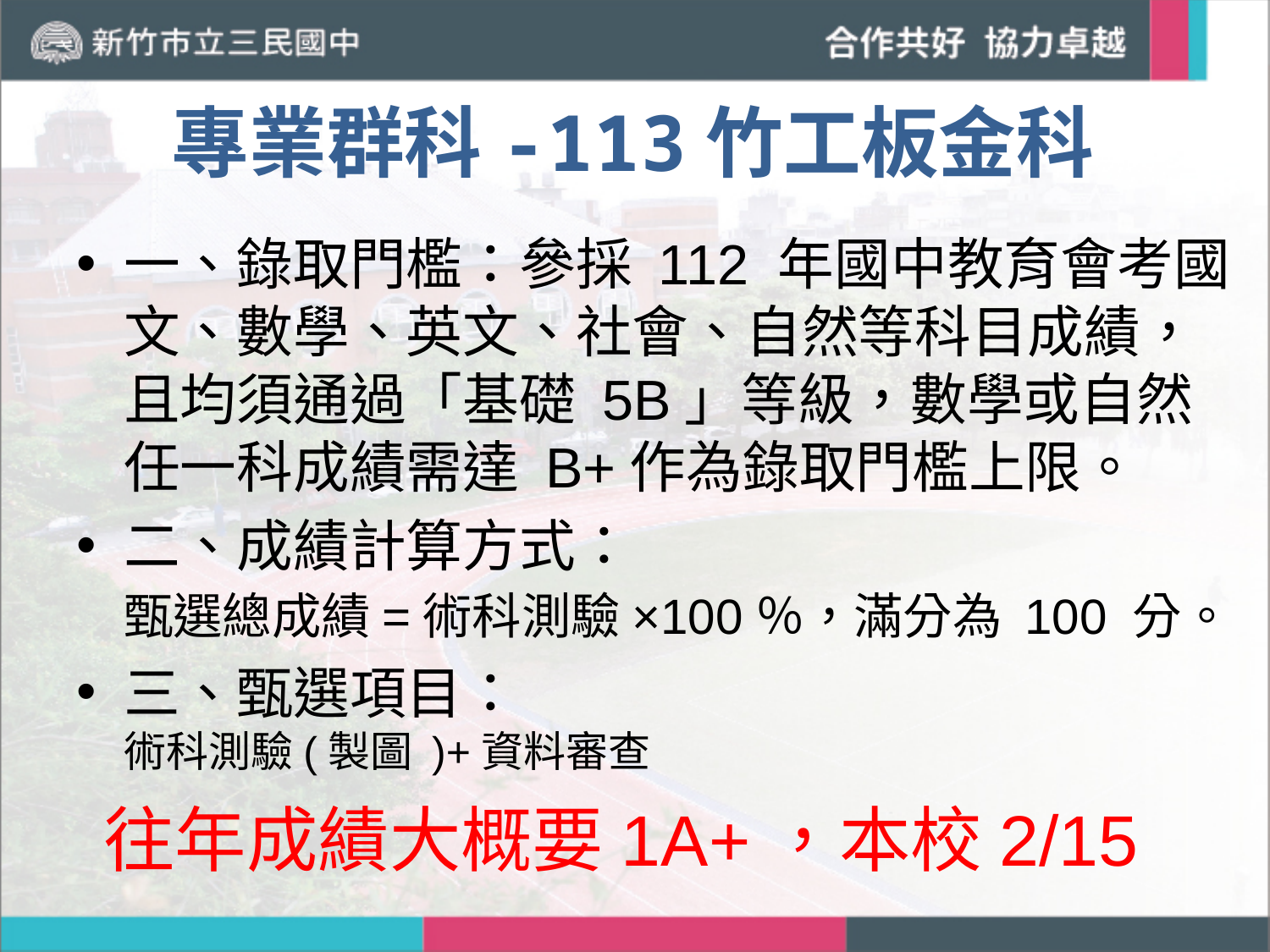

# 專業群科-113竹工板金科
一、錄取門檻：參採 112 年國中教育會考國文、數學、英文、社會、自然等科目成績，且均須通過「基礎 5B」等級，數學或自然任一科成績需達 B+作為錄取門檻上限。
二、成績計算方式：
甄選總成績=術科測驗×100％，滿分為 100 分。
三、甄選項目：
術科測驗(製圖 )+資料審查
往年成績大概要1A+，本校2/15